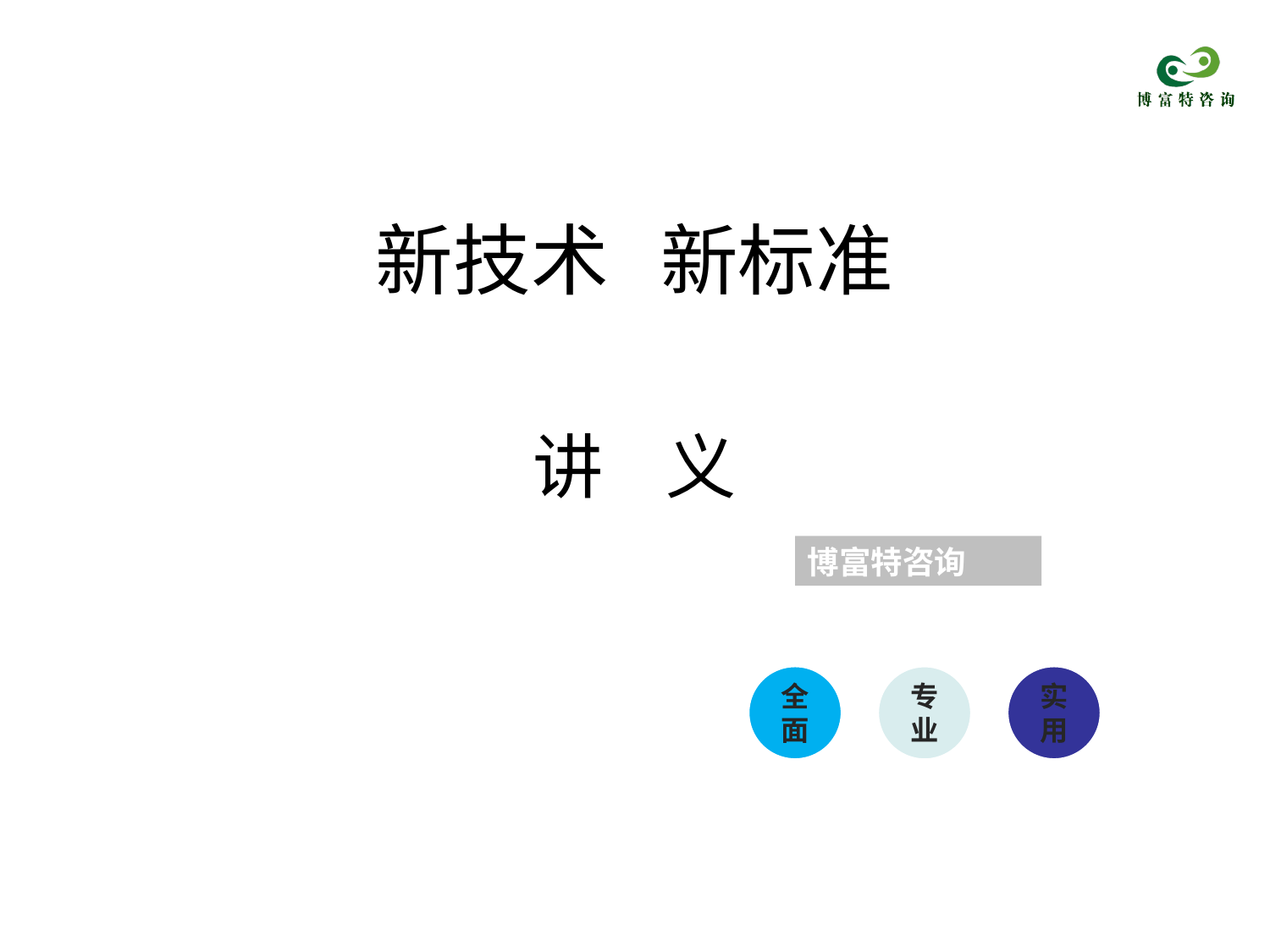

# 新技术   新标准
讲    义

博富特咨询
全面
实用
专业